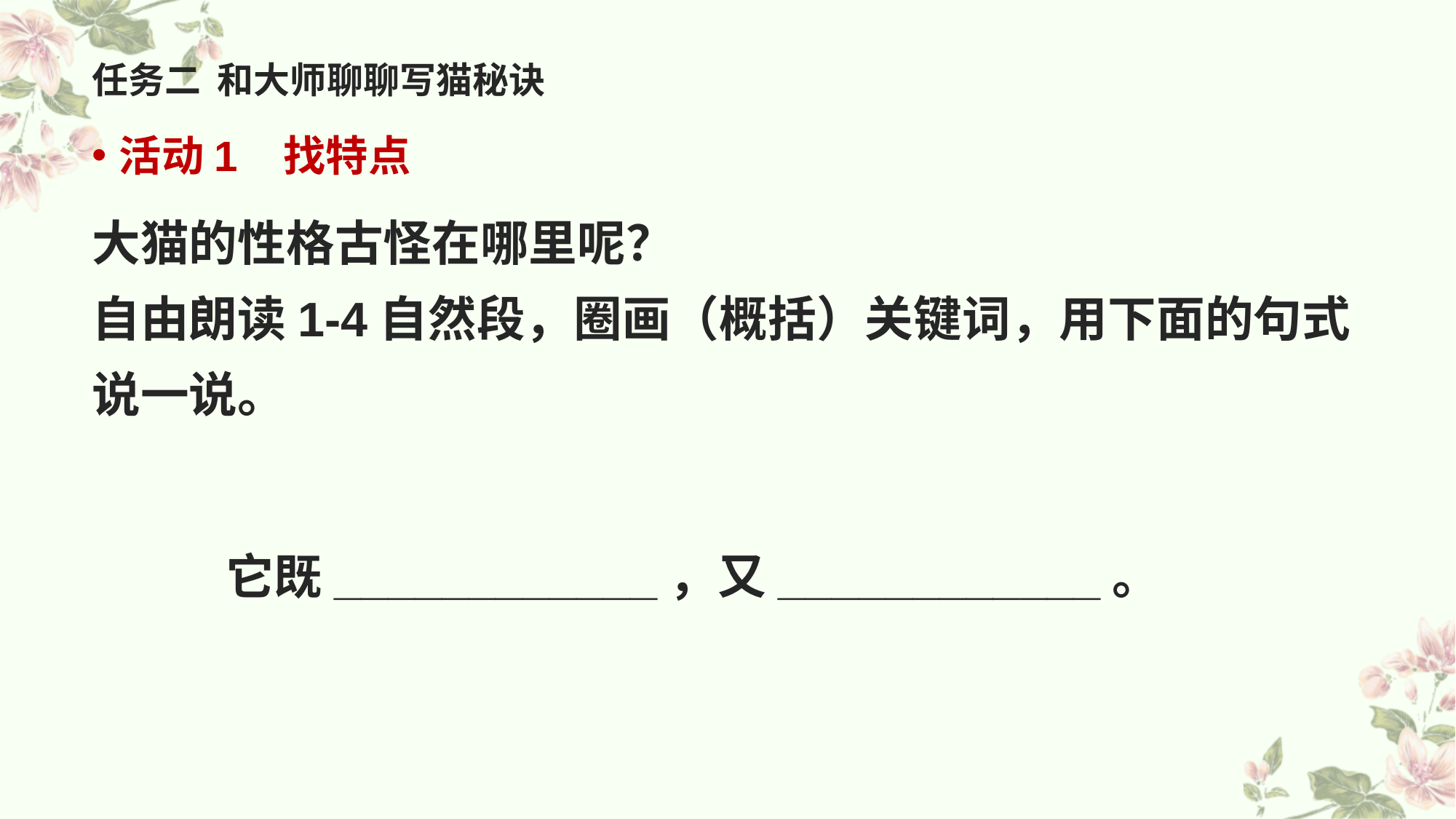

# 任务二  和大师聊聊写猫秘诀
活动1   找特点
大猫的性格古怪在哪里呢？
自由朗读1-4自然段，圈画（概括）关键词，用下面的句式说一说。

           它既____________，又____________。